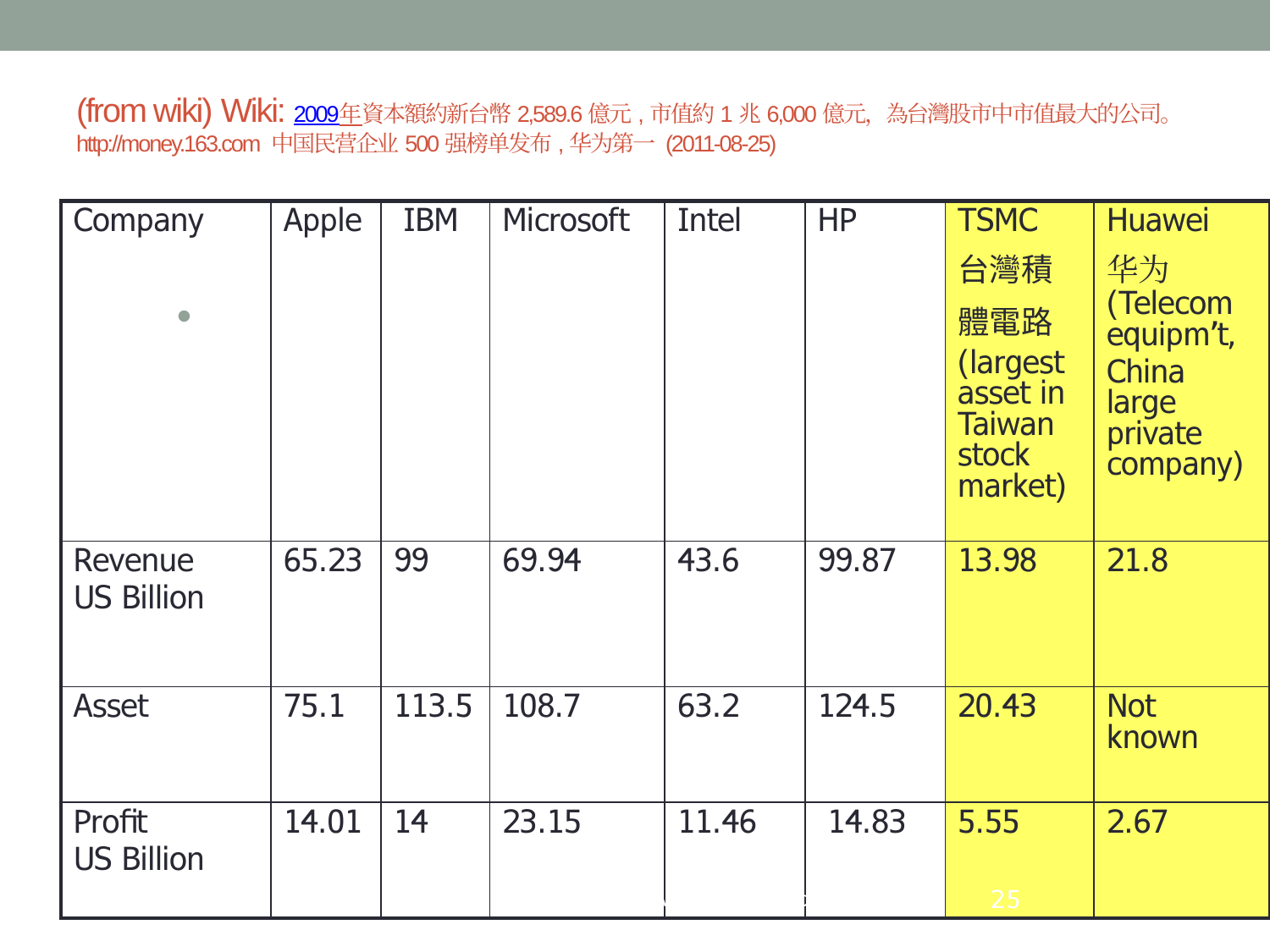

# (from wiki) Wiki: 2009年資本額約新台幣2,589.6億元,市值約1兆6,000億元，為台灣股市中市值最大的公司。http://money.163.com 中国民营企业500强榜单发布,华为第一 (2011-08-25)
| Company | Apple | IBM | Microsoft | Intel | HP | TSMC 台灣積 體電路 (largest asset in Taiwan stock market) | Huawei 华为(Telecom equipm’t, China large private company) |
| --- | --- | --- | --- | --- | --- | --- | --- |
| Revenue US Billion | 65.23 | 99 | 69.94 | 43.6 | 99.87 | 13.98 | 21.8 |
| Asset | 75.1 | 113.5 | 108.7 | 63.2 | 124.5 | 20.43 | Not known |
| Profit US Billion | 14.01 | 14 | 23.15 | 11.46 | 14.83 | 5.55 | 2.67 |

VHDL 0 (v.7A) : Introduction
25